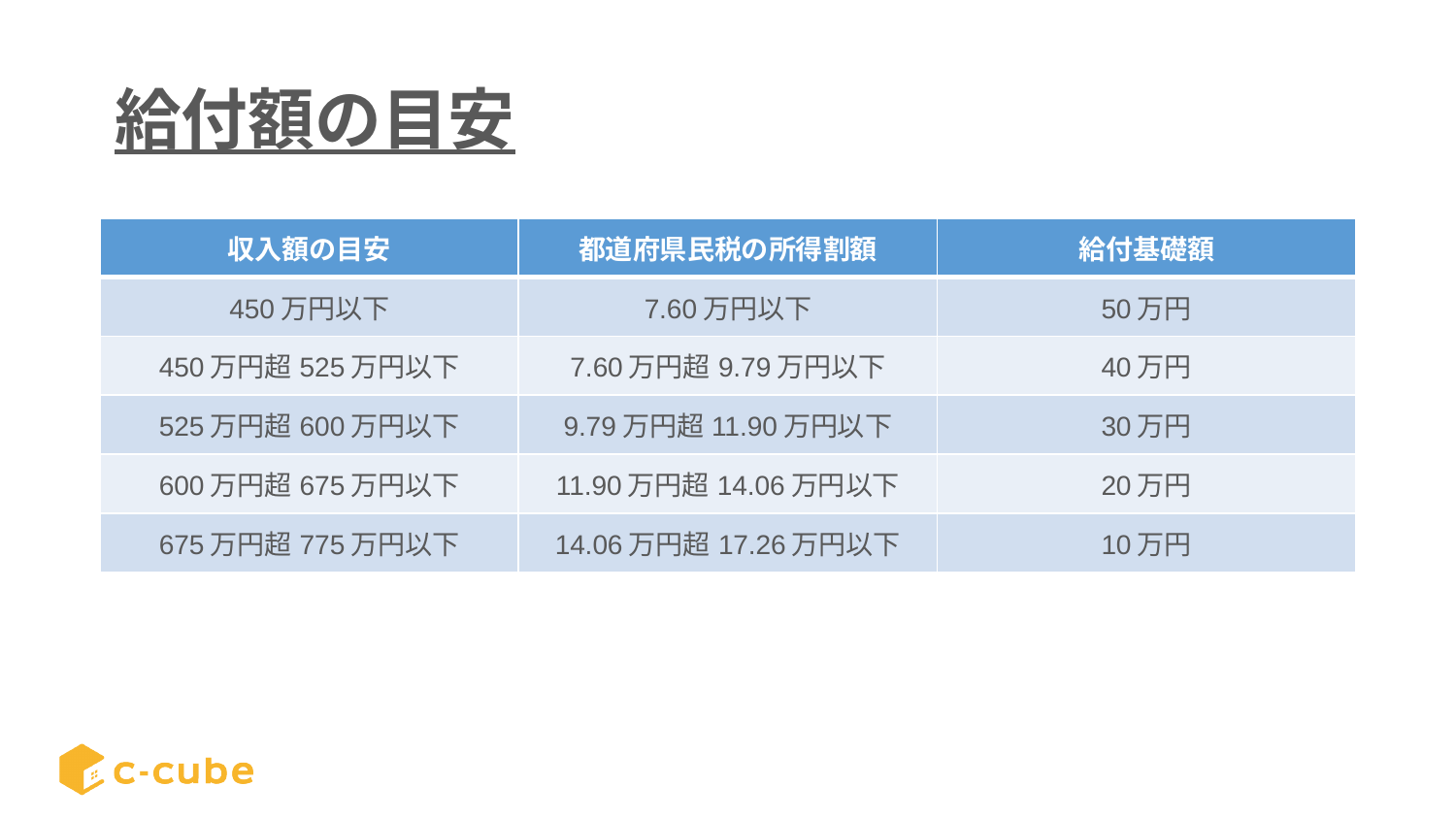

# 給付額の目安
| 収入額の目安 | 都道府県民税の所得割額 | 給付基礎額 |
| --- | --- | --- |
| 450万円以下 | 7.60万円以下 | 50万円 |
| 450万円超525万円以下 | 7.60万円超9.79万円以下 | 40万円 |
| 525万円超600万円以下 | 9.79万円超11.90万円以下 | 30万円 |
| 600万円超675万円以下 | 11.90万円超14.06万円以下 | 20万円 |
| 675万円超775万円以下 | 14.06万円超17.26万円以下 | 10万円 |